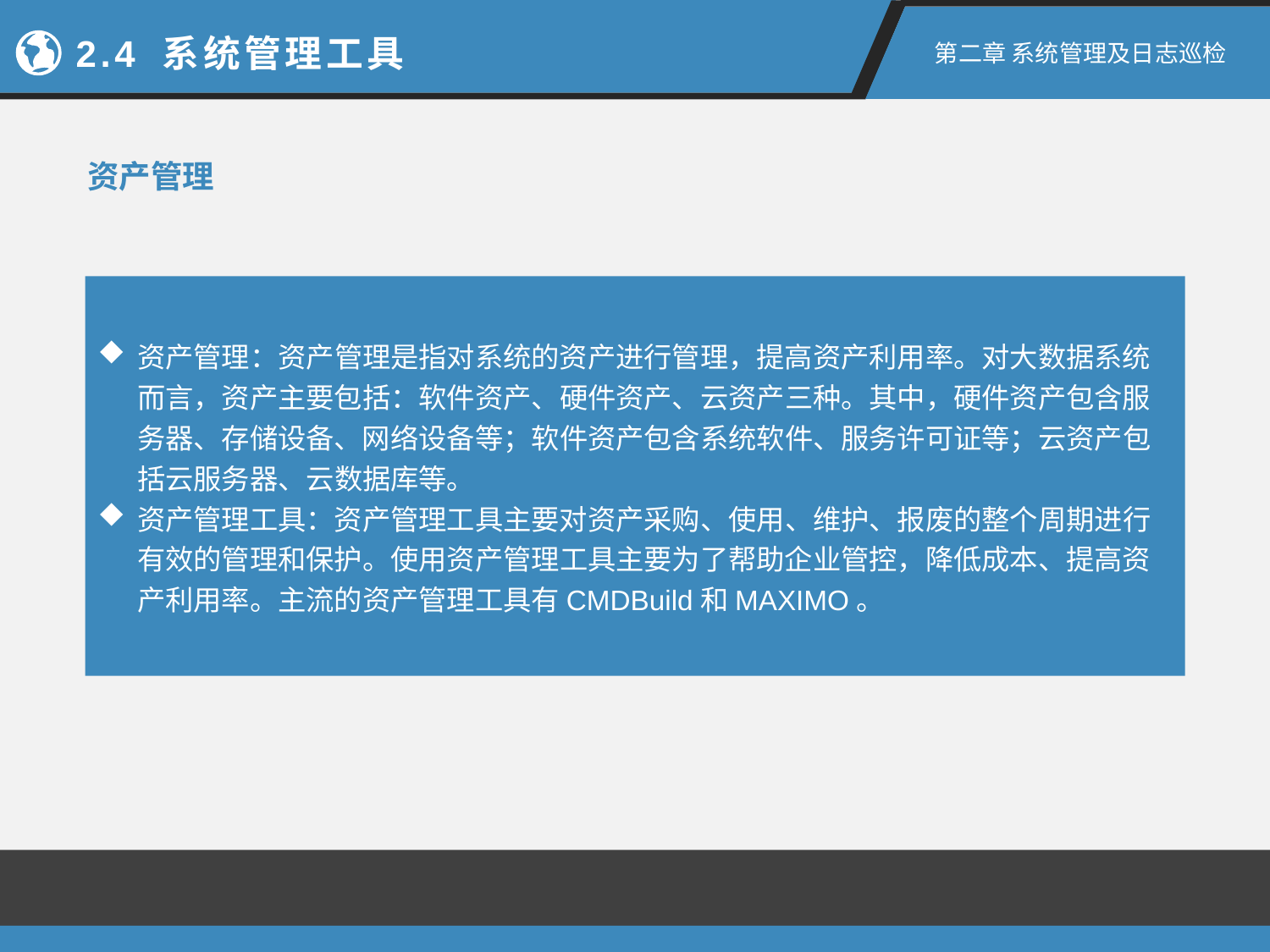

2.4 系统管理工具

第二章 系统管理及日志巡检
资产管理
资产管理：资产管理是指对系统的资产进行管理，提高资产利用率。对大数据系统而言，资产主要包括：软件资产、硬件资产、云资产三种。其中，硬件资产包含服务器、存储设备、网络设备等；软件资产包含系统软件、服务许可证等；云资产包括云服务器、云数据库等。
资产管理工具：资产管理工具主要对资产采购、使用、维护、报废的整个周期进行有效的管理和保护。使用资产管理工具主要为了帮助企业管控，降低成本、提高资产利用率。主流的资产管理工具有CMDBuild和MAXIMO。